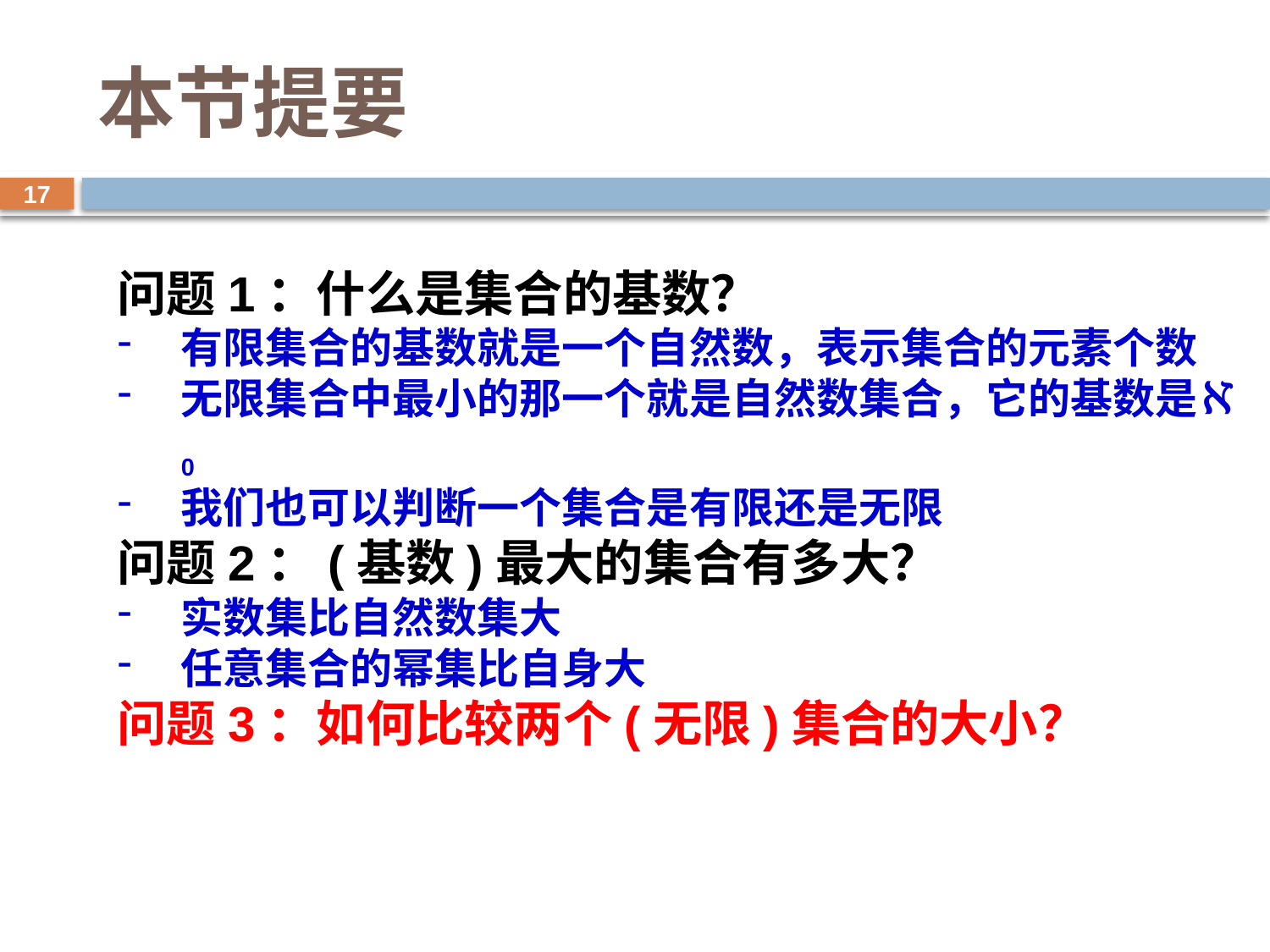

# 本节提要
17
问题1：什么是集合的基数？
有限集合的基数就是一个自然数，表示集合的元素个数
无限集合中最小的那一个就是自然数集合，它的基数是ℵ0
我们也可以判断一个集合是有限还是无限
问题2：(基数)最大的集合有多大？
实数集比自然数集大
任意集合的幂集比自身大
问题3：如何比较两个(无限)集合的大小？